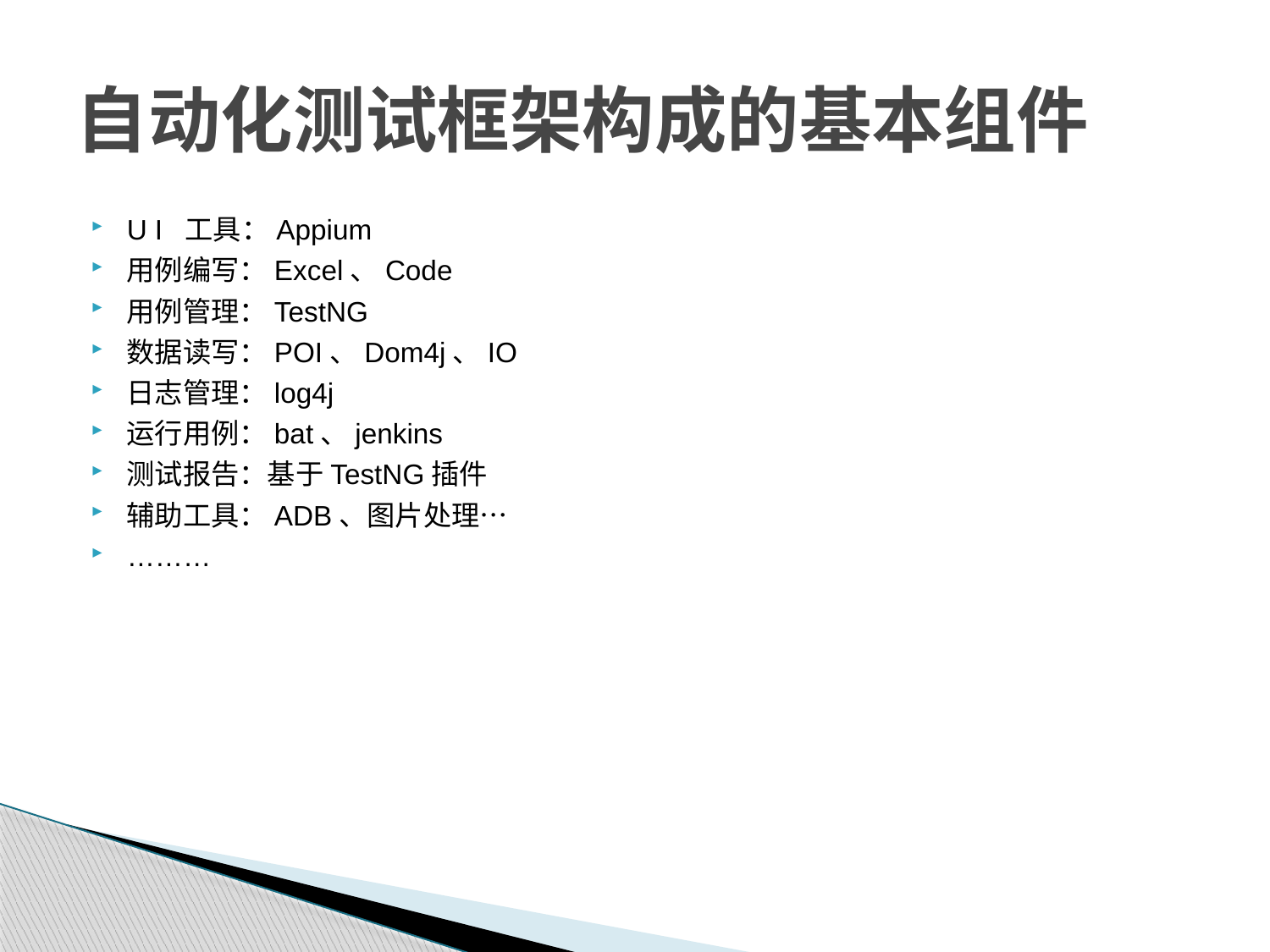

# 自动化测试框架构成的基本组件
U I  工具：Appium
用例编写：Excel、Code
用例管理：TestNG
数据读写：POI、Dom4j、IO
日志管理：log4j
运行用例：bat、jenkins
测试报告：基于TestNG插件
辅助工具：ADB、图片处理…
………